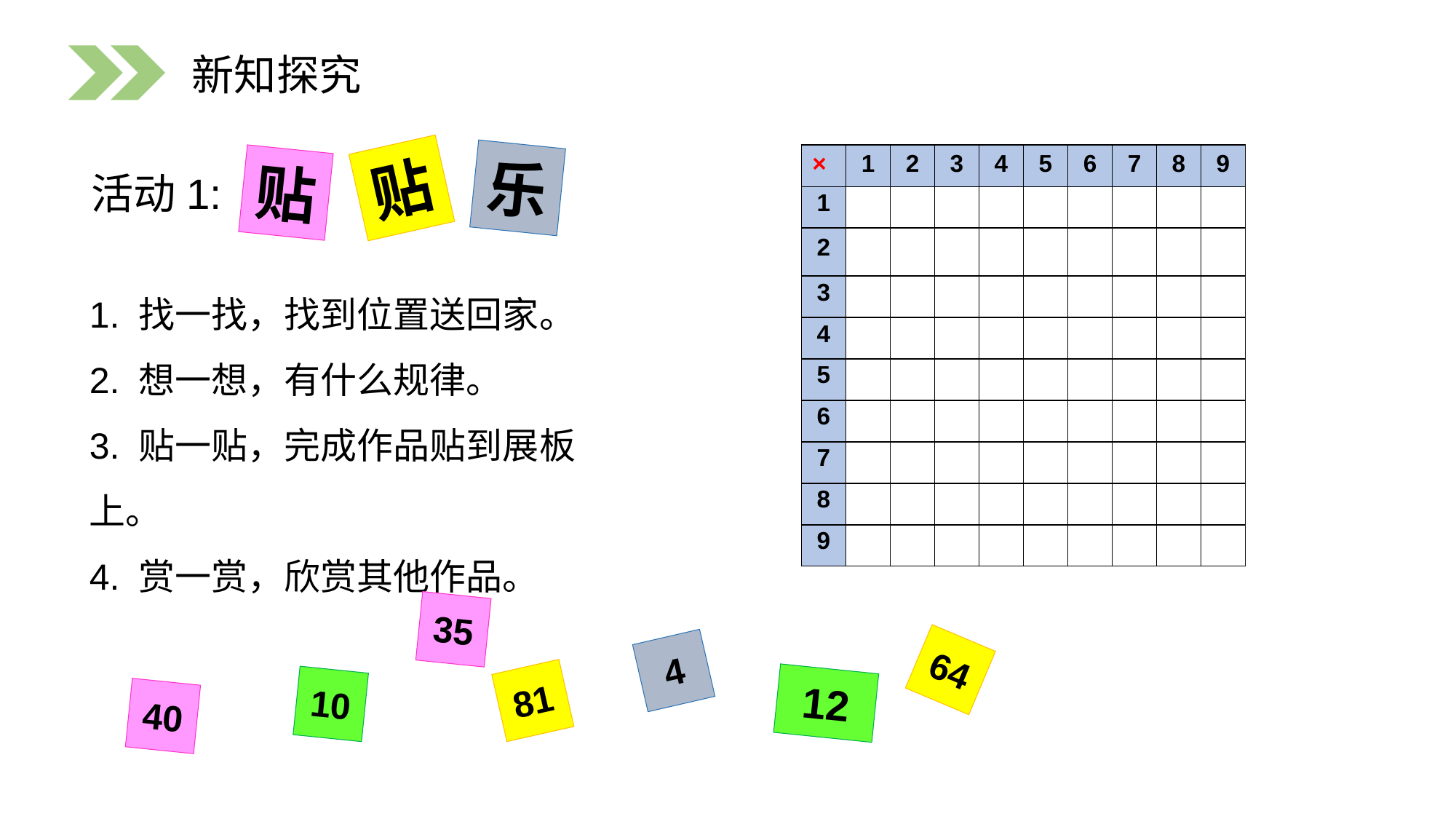

新知探究
贴
乐
| × | 1 | 2 | 3 | 4 | 5 | 6 | 7 | 8 | 9 |
| --- | --- | --- | --- | --- | --- | --- | --- | --- | --- |
| 1 |  |  |  |  |  |  |  |  |  |
| 2 |  |  |  |  |  |  |  |  |  |
| 3 |  |  |  |  |  |  |  |  |  |
| 4 |  |  |  |  |  |  |  |  |  |
| 5 |  |  |  |  |  |  |  |  |  |
| 6 |  |  |  |  |  |  |  |  |  |
| 7 |  |  |  |  |  |  |  |  |  |
| 8 |  |  |  |  |  |  |  |  |  |
| 9 |  |  |  |  |  |  |  |  |  |
贴
活动1:
1. 找一找，找到位置送回家。
2. 想一想，有什么规律。
3. 贴一贴，完成作品贴到展板上。
4. 赏一赏，欣赏其他作品。
35
64
4
81
12
10
40